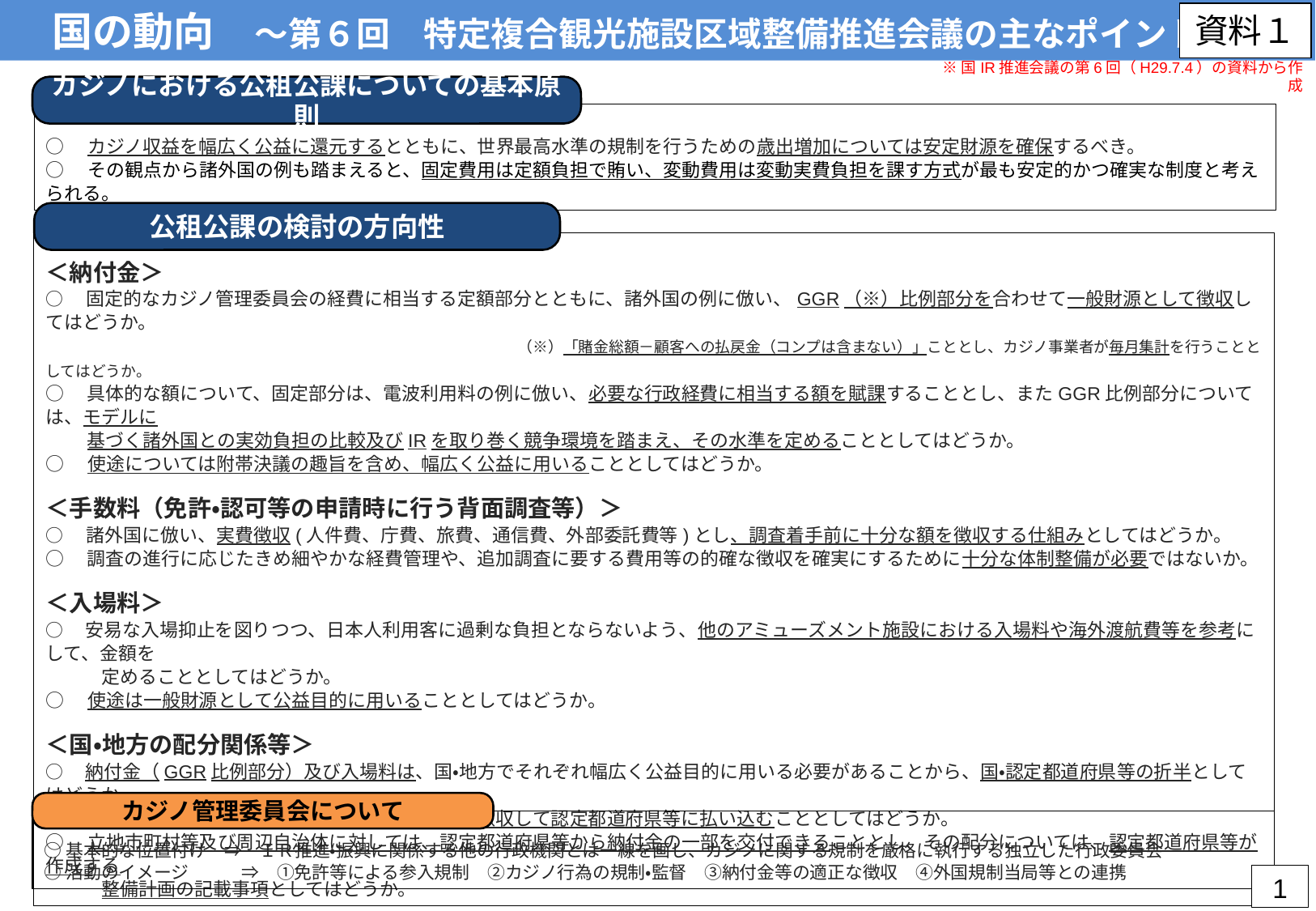

国の動向　～第６回　特定複合観光施設区域整備推進会議の主なポイント～
資料１
※国IR推進会議の第6回（H29.7.4）の資料から作成
カジノにおける公租公課についての基本原則

○　カジノ収益を幅広く公益に還元するとともに、世界最高水準の規制を行うための歳出増加については安定財源を確保するべき。
○　その観点から諸外国の例も踏まえると、固定費用は定額負担で賄い、変動費用は変動実費負担を課す方式が最も安定的かつ確実な制度と考えられる。
公租公課の検討の方向性

＜納付金＞
○　固定的なカジノ管理委員会の経費に相当する定額部分とともに、諸外国の例に倣い、GGR（※）比例部分を合わせて一般財源として徴収してはどうか。
　                                               　　　　　　　　　　　　　　　（※）「賭金総額－顧客への払戻金（コンプは含まない）」こととし、カジノ事業者が毎月集計を行うこととしてはどうか。
○　具体的な額について、固定部分は、電波利用料の例に倣い、必要な行政経費に相当する額を賦課することとし、またGGR比例部分については、モデルに
　　 基づく諸外国との実効負担の比較及びIRを取り巻く競争環境を踏まえ、その水準を定めることとしてはどうか。
○　使途については附帯決議の趣旨を含め、幅広く公益に用いることとしてはどうか。

＜手数料（免許・認可等の申請時に行う背面調査等）＞
○　諸外国に倣い、実費徴収(人件費、庁費、旅費、通信費、外部委託費等)とし、調査着手前に十分な額を徴収する仕組みとしてはどうか。
○　調査の進行に応じたきめ細やかな経費管理や、追加調査に要する費用等の的確な徴収を確実にするために十分な体制整備が必要ではないか。

＜入場料＞
○　安易な入場抑止を図りつつ、日本人利用客に過剰な負担とならないよう、他のアミューズメント施設における入場料や海外渡航費等を参考にして、金額を
　　　定めることとしてはどうか。
○　使途は一般財源として公益目的に用いることとしてはどうか。

＜国・地方の配分関係等＞
○　納付金（GGR比例部分）及び入場料は、国・地方でそれぞれ幅広く公益目的に用いる必要があることから、国・認定都道府県等の折半としてはどうか。
○　徴収については、地方消費税に倣い、国が一括徴収して認定都道府県等に払い込むこととしてはどうか。
○　立地市町村等及び周辺自治体に対しては、認定都道府県等から納付金の⼀部を交付できることとし、その配分については、認定都道府県等が作成する
　　　整備計画の記載事項としてはどうか。
カジノ管理委員会について

○基本的な位置付け　⇒　ＩＲ推進・振興に関係する他の行政機関とは一線を画し、カジノに関する規制を厳格に執行する独立した行政委員会
○活動のイメージ　　　⇒　①免許等による参入規制　②カジノ行為の規制・監督　③納付金等の適正な徴収　④外国規制当局等との連携
1